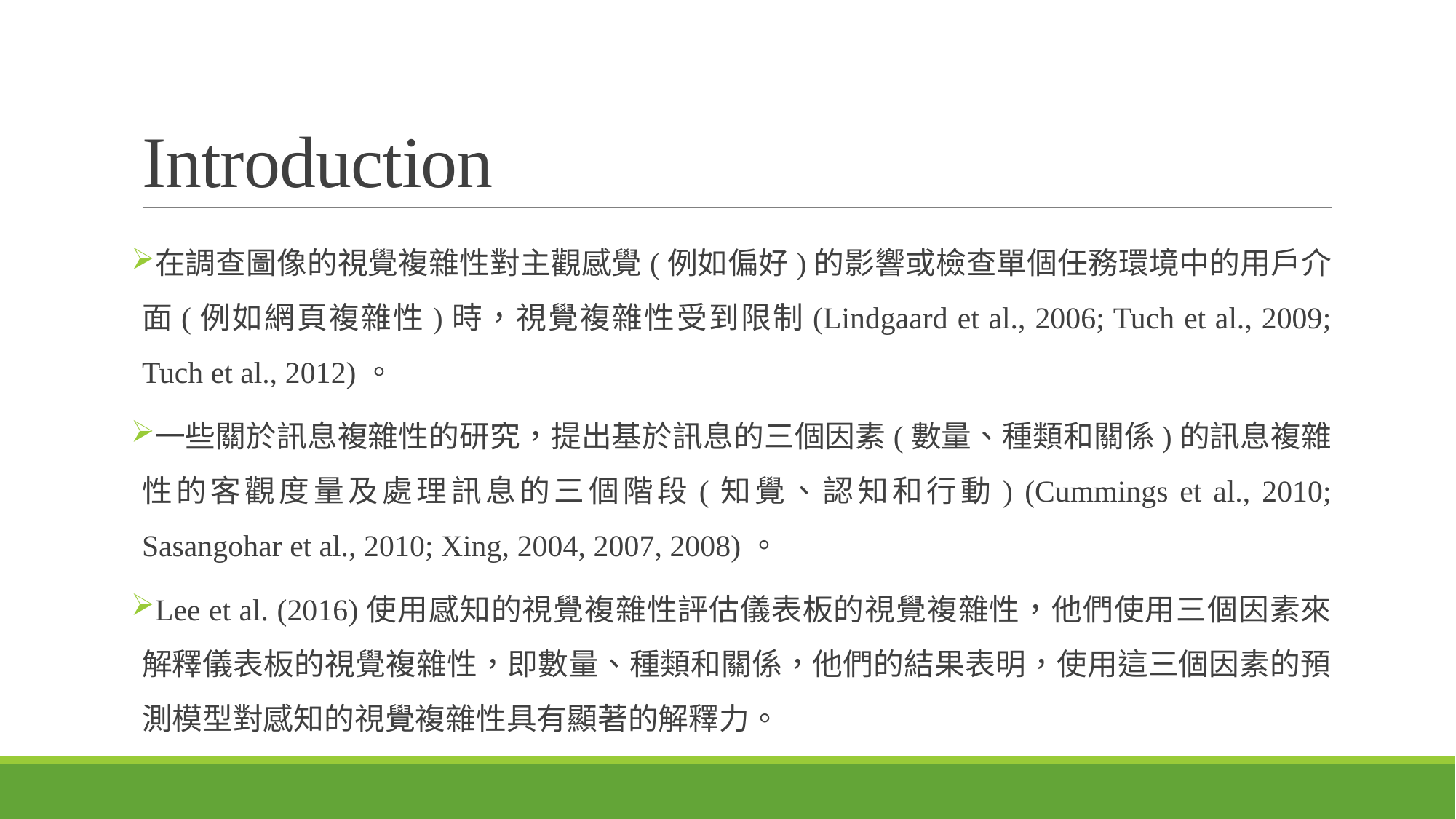

# Introduction
在調查圖像的視覺複雜性對主觀感覺(例如偏好)的影響或檢查單個任務環境中的用戶介面(例如網頁複雜性)時，視覺複雜性受到限制(Lindgaard et al., 2006; Tuch et al., 2009; Tuch et al., 2012)。
一些關於訊息複雜性的研究，提出基於訊息的三個因素(數量、種類和關係)的訊息複雜性的客觀度量及處理訊息的三個階段(知覺、認知和行動) (Cummings et al., 2010; Sasangohar et al., 2010; Xing, 2004, 2007, 2008)。
Lee et al. (2016)使用感知的視覺複雜性評估儀表板的視覺複雜性，他們使用三個因素來解釋儀表板的視覺複雜性，即數量、種類和關係，他們的結果表明，使用這三個因素的預測模型對感知的視覺複雜性具有顯著的解釋力。